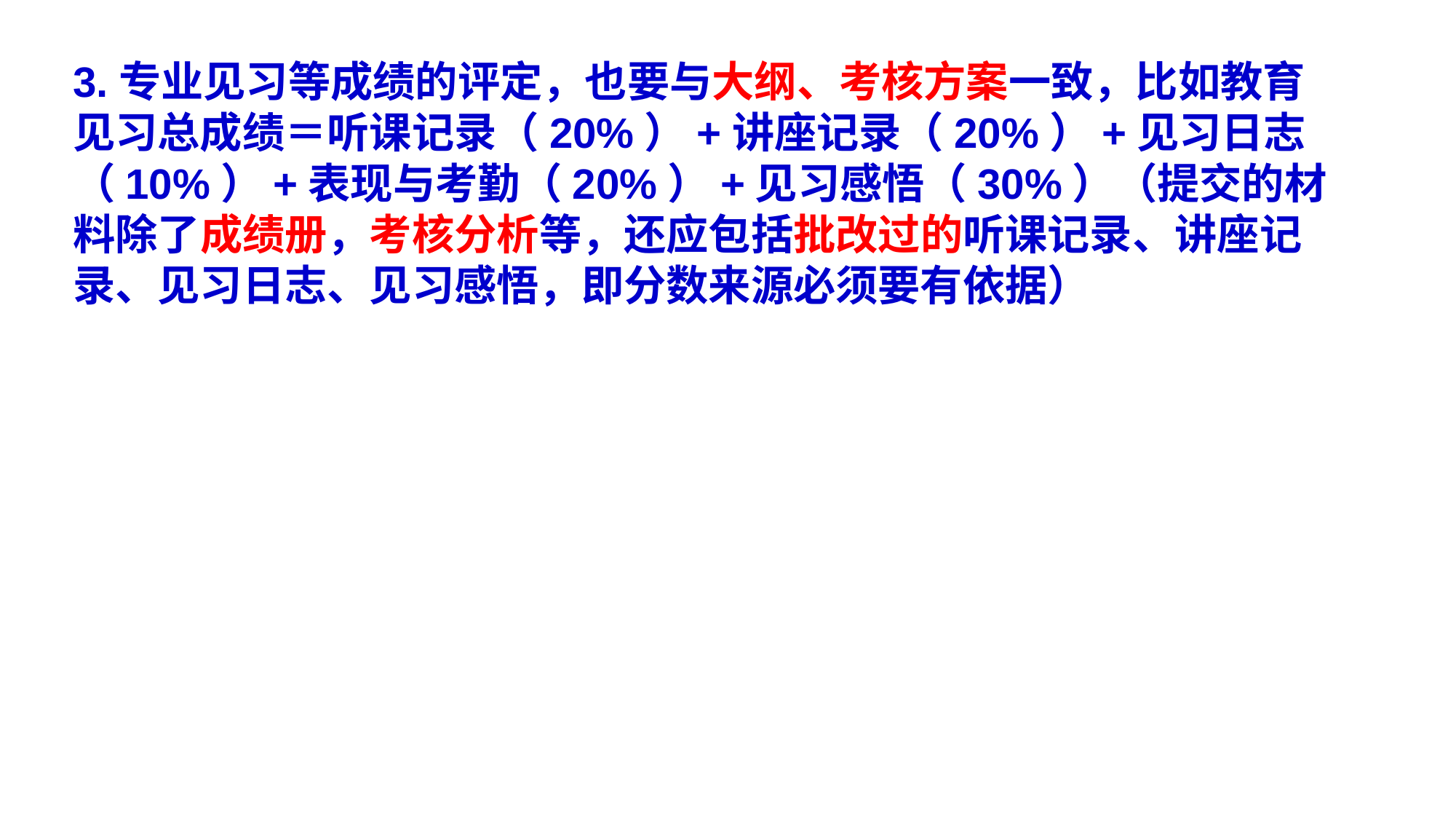

3.专业见习等成绩的评定，也要与大纲、考核方案一致，比如教育见习总成绩＝听课记录（20%）+讲座记录（20%）+见习日志（10%）+表现与考勤（20%）+见习感悟（30%）（提交的材料除了成绩册，考核分析等，还应包括批改过的听课记录、讲座记录、见习日志、见习感悟，即分数来源必须要有依据）